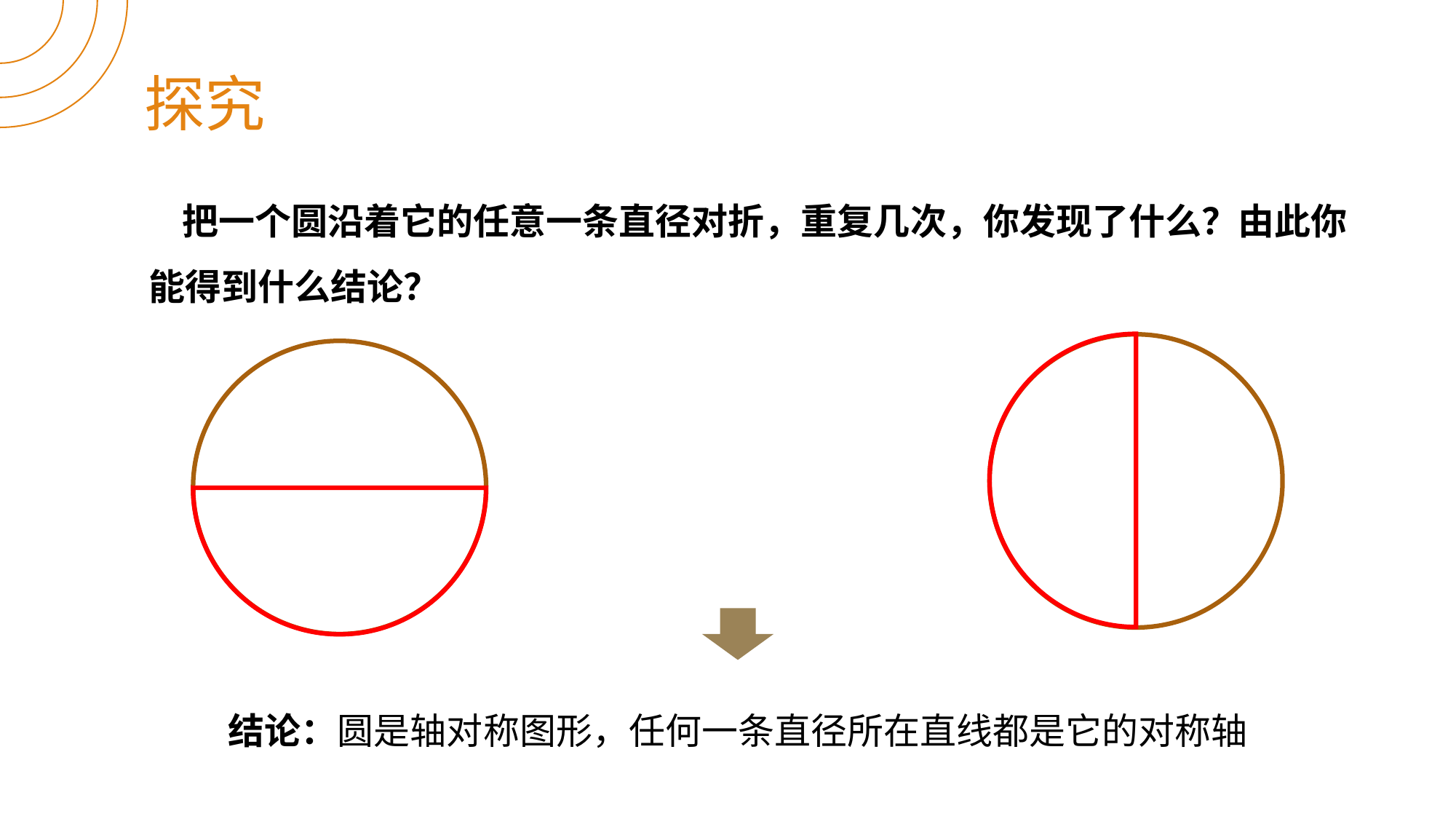

探究
   把一个圆沿着它的任意一条直径对折，重复几次，你发现了什么？由此你能得到什么结论？

结论：圆是轴对称图形，任何一条直径所在直线都是它的对称轴